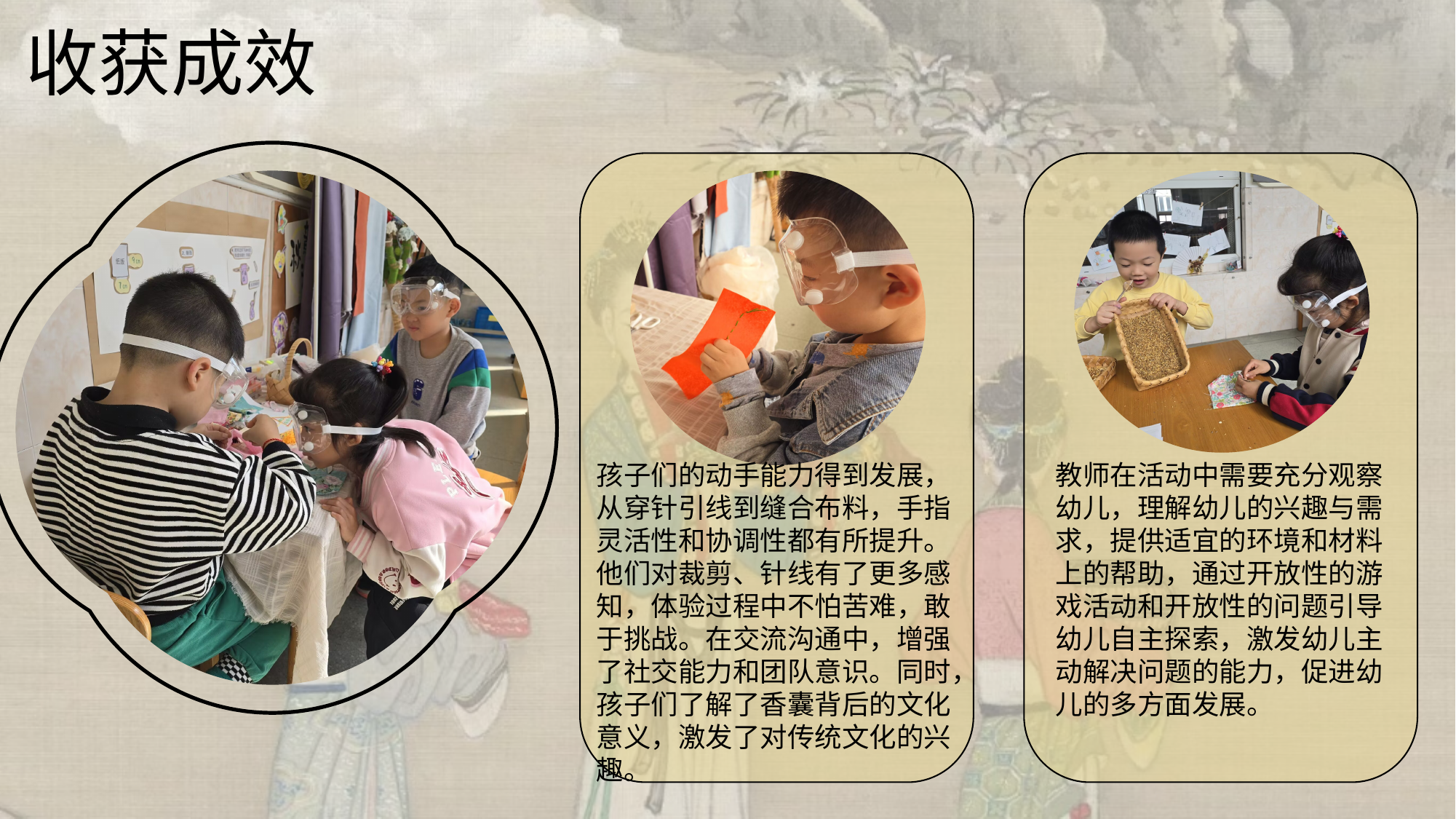

收获成效

孩子们的动手能力得到发展，从穿针引线到缝合布料，手指灵活性和协调性都有所提升。他们对裁剪、针线有了更多感知，体验过程中不怕苦难，敢于挑战。在交流沟通中，增强了社交能力和团队意识。同时，孩子们了解了香囊背后的文化意义，激发了对传统文化的兴趣。
教师在活动中需要充分观察幼儿，理解幼儿的兴趣与需求，提供适宜的环境和材料上的帮助，通过开放性的游戏活动和开放性的问题引导幼儿自主探索，激发幼儿主动解决问题的能力，促进幼儿的多方面发展。